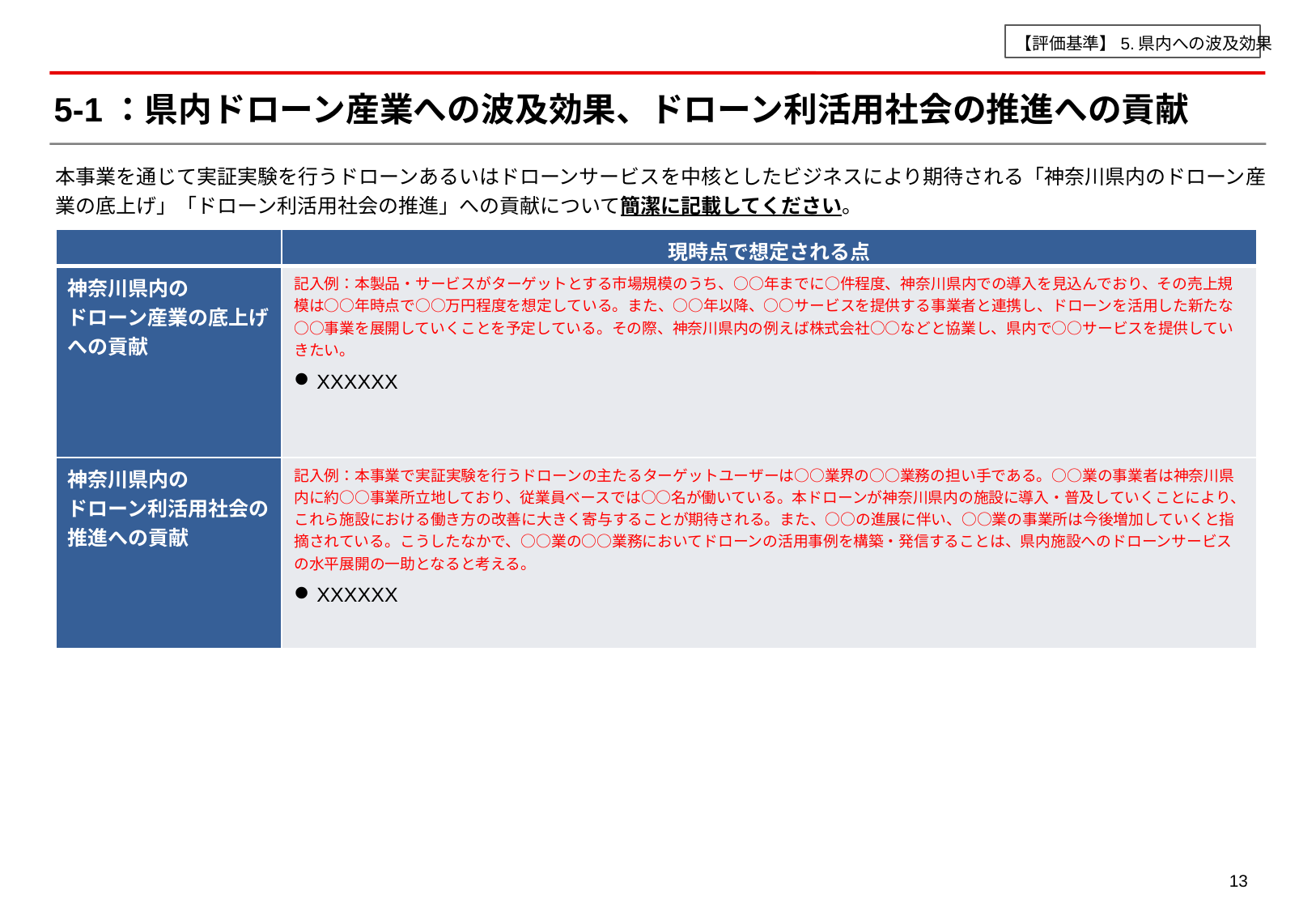

【評価基準】5.県内への波及効果
# 5-1：県内ドローン産業への波及効果、ドローン利活用社会の推進への貢献
本事業を通じて実証実験を行うドローンあるいはドローンサービスを中核としたビジネスにより期待される「神奈川県内のドローン産業の底上げ」「ドローン利活用社会の推進」への貢献について簡潔に記載してください。
|  | 現時点で想定される点 |
| --- | --- |
| 神奈川県内の ドローン産業の底上げ への貢献 | 記入例：本製品・サービスがターゲットとする市場規模のうち、○○年までに○件程度、神奈川県内での導入を見込んでおり、その売上規模は○○年時点で○○万円程度を想定している。また、○○年以降、○○サービスを提供する事業者と連携し、ドローンを活用した新たな○○事業を展開していくことを予定している。その際、神奈川県内の例えば株式会社○○などと協業し、県内で○○サービスを提供していきたい。 XXXXXX |
| 神奈川県内の ドローン利活用社会の推進への貢献 | 記入例：本事業で実証実験を行うドローンの主たるターゲットユーザーは○○業界の○○業務の担い手である。○○業の事業者は神奈川県内に約○○事業所立地しており、従業員ベースでは○○名が働いている。本ドローンが神奈川県内の施設に導入・普及していくことにより、これら施設における働き方の改善に大きく寄与することが期待される。また、○○の進展に伴い、○○業の事業所は今後増加していくと指摘されている。こうしたなかで、○○業の○○業務においてドローンの活用事例を構築・発信することは、県内施設へのドローンサービスの水平展開の一助となると考える。 XXXXXX |